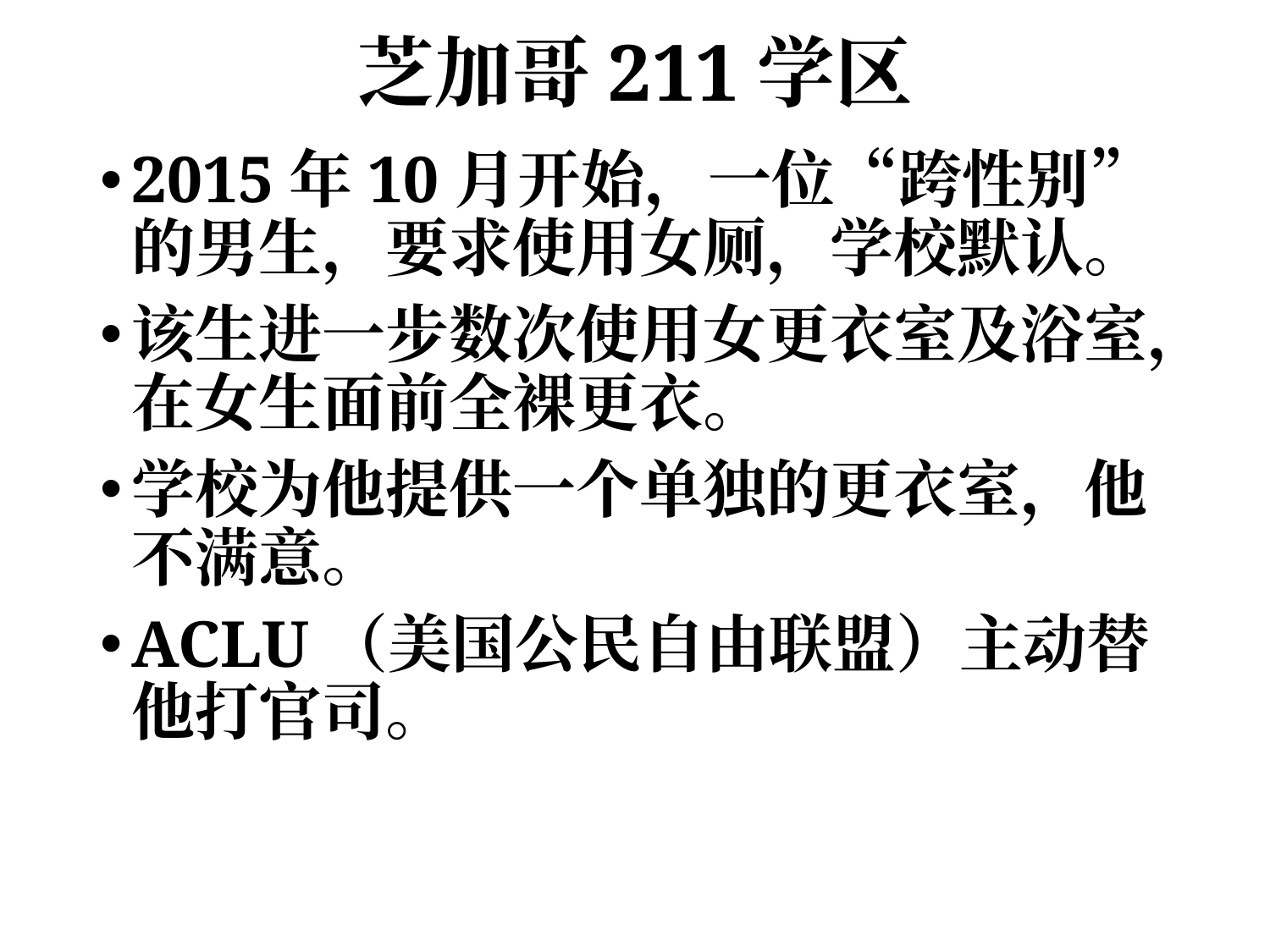

# 芝加哥211学区
2015年10月开始，一位“跨性别”的男生，要求使用女厕，学校默认。
该生进一步数次使用女更衣室及浴室，在女生面前全裸更衣。
学校为他提供一个单独的更衣室，他不满意。
ACLU（美国公民自由联盟）主动替他打官司。